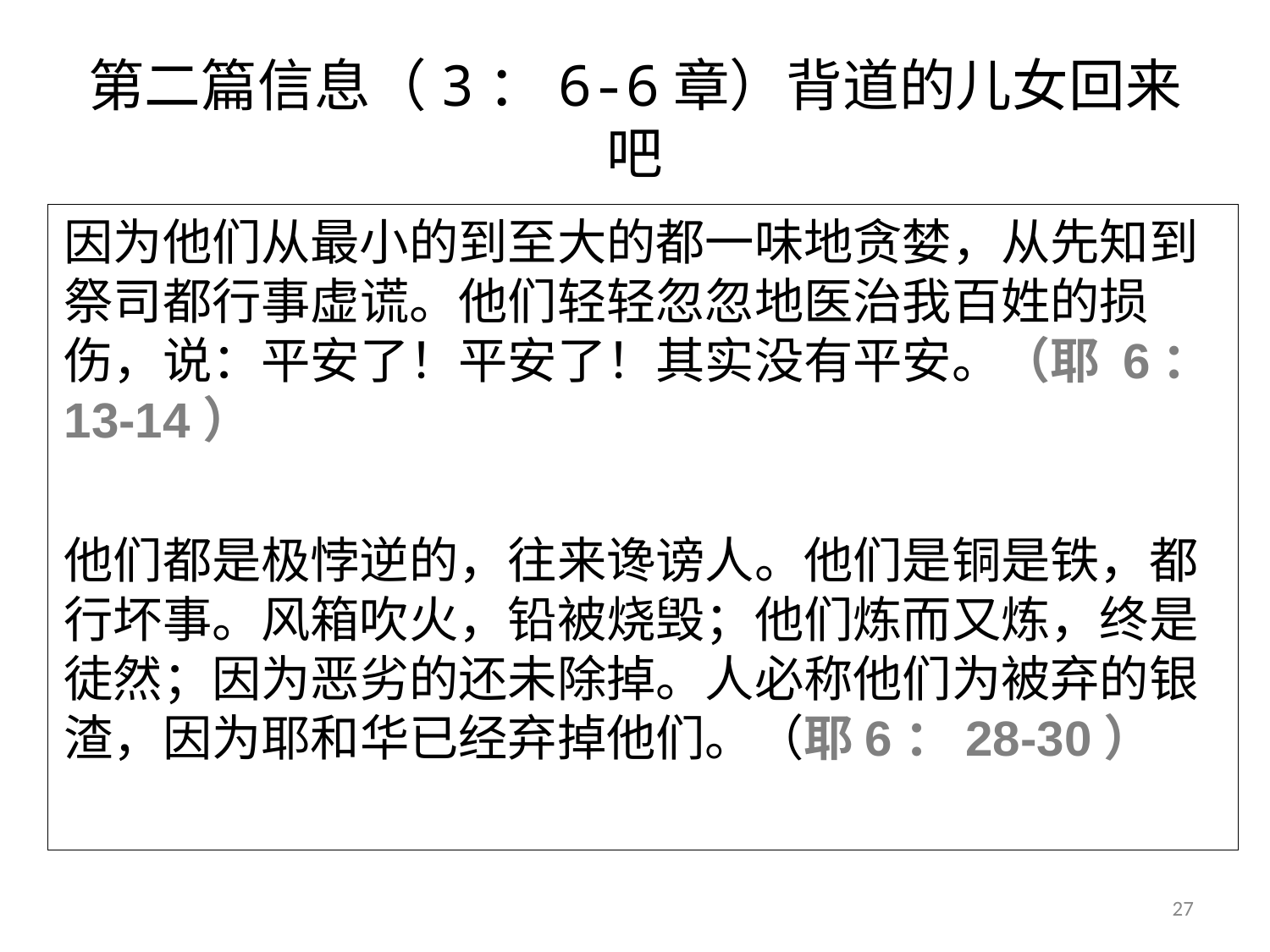

# 第二篇信息（3：6-6章）背道的儿女回来吧
因为他们从最小的到至大的都一味地贪婪，从先知到祭司都行事虚谎。他们轻轻忽忽地医治我百姓的损伤，说：平安了！平安了！其实没有平安。（耶 6：13-14）

他们都是极悖逆的，往来谗谤人。他们是铜是铁，都行坏事。风箱吹火，铅被烧毁；他们炼而又炼，终是徒然；因为恶劣的还未除掉。人必称他们为被弃的银渣，因为耶和华已经弃掉他们。（耶6：28-30）

27